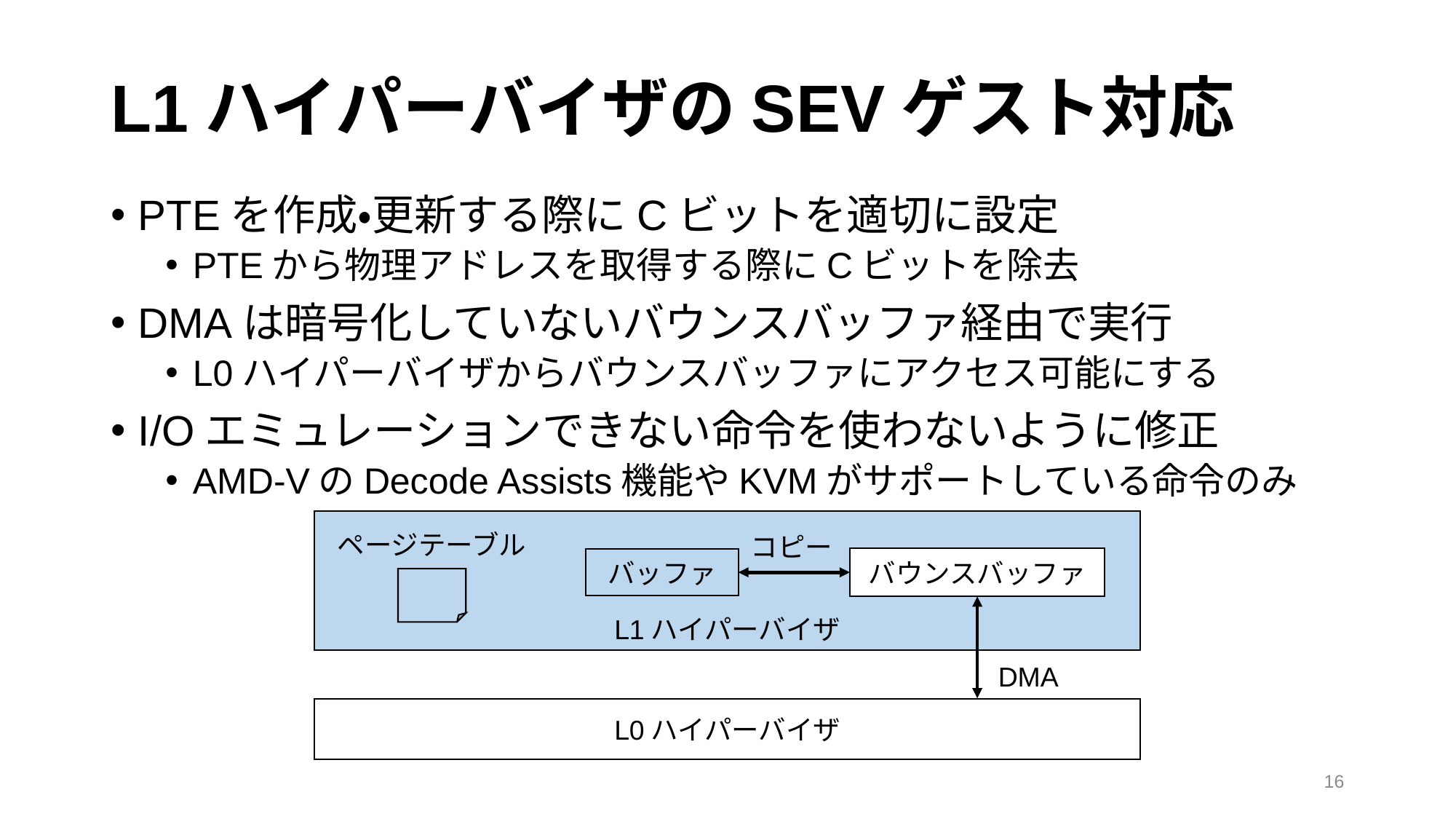

# L1ハイパーバイザのSEVゲスト対応
PTEを作成・更新する際にCビットを適切に設定
PTEから物理アドレスを取得する際にCビットを除去
DMAは暗号化していないバウンスバッファ経由で実行
L0ハイパーバイザからバウンスバッファにアクセス可能にする
I/Oエミュレーションできない命令を使わないように修正
AMD-VのDecode Assists機能やKVMがサポートしている命令のみ
L1ハイパーバイザ
ページテーブル
コピー
バウンスバッファ
バッファ

DMA
L0ハイパーバイザ
16